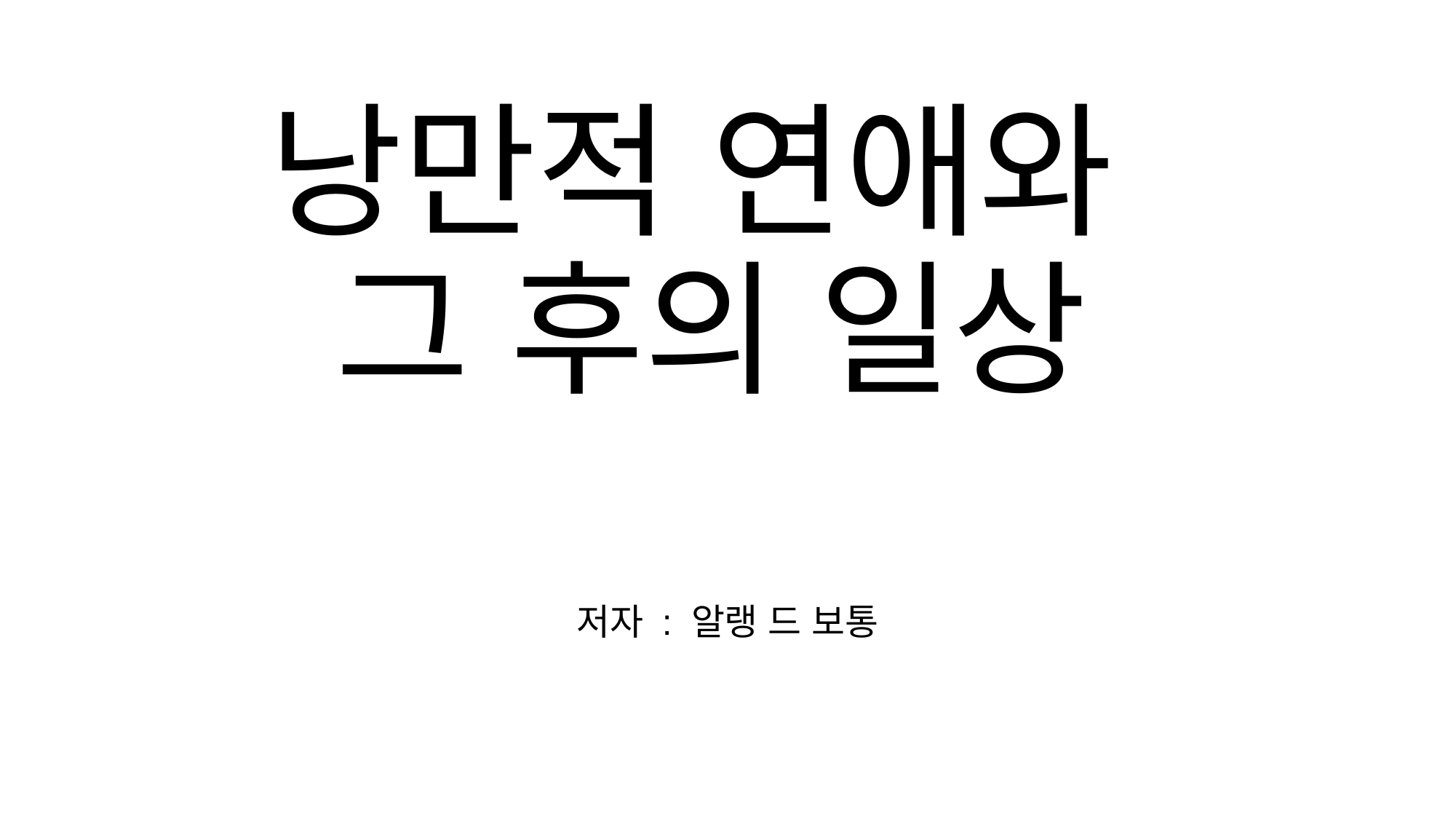

# 낭만적 연애와 그 후의 일상

저자 : 알랭 드 보통